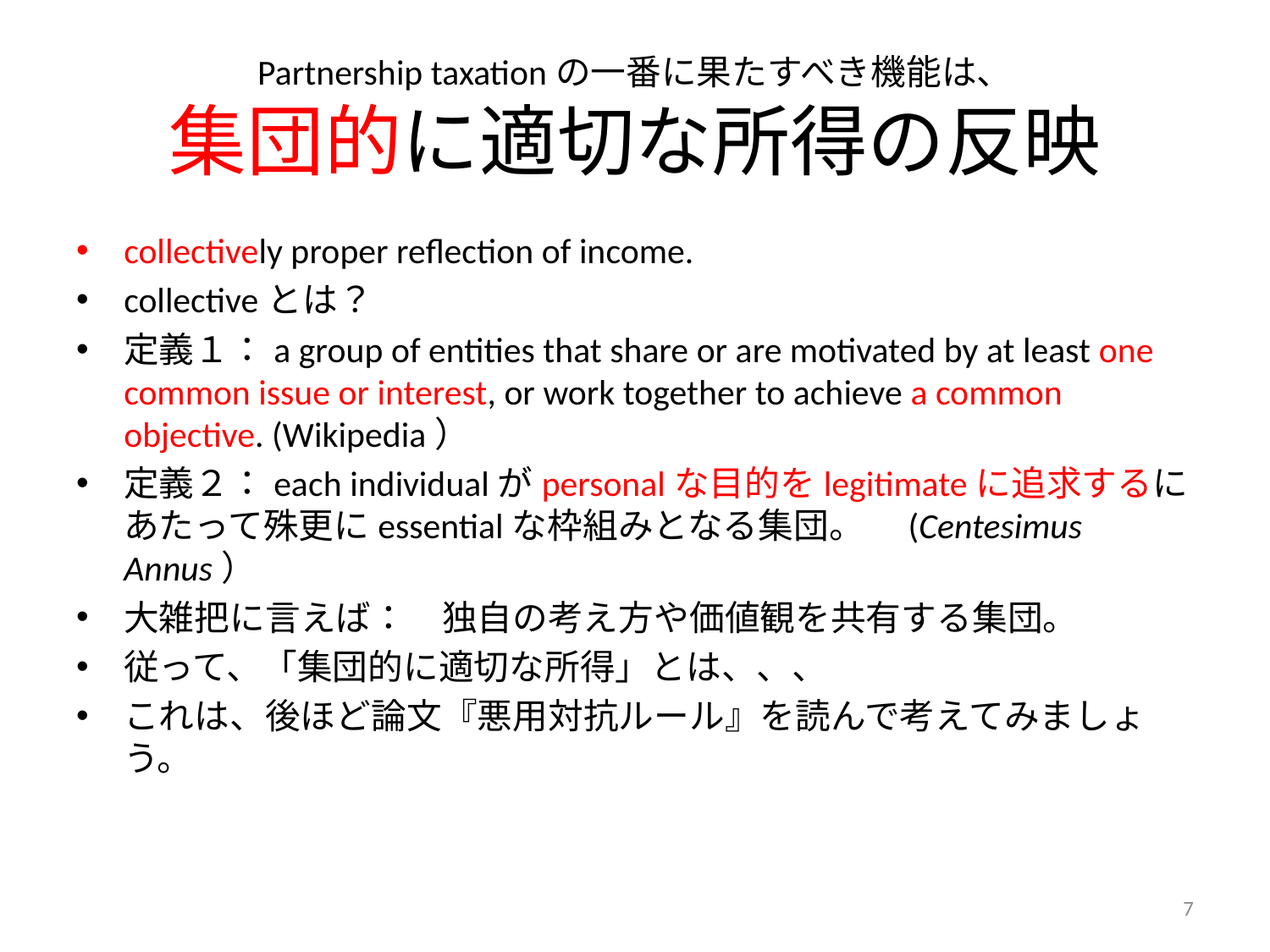

# Partnership taxationの一番に果たすべき機能は、 集団的に適切な所得の反映
collectively proper reflection of income.
collectiveとは？
定義１：a group of entities that share or are motivated by at least one common issue or interest, or work together to achieve a common objective. (Wikipedia）
定義２：each individualがpersonalな目的をlegitimateに追求するにあたって殊更にessentialな枠組みとなる集団。　(Centesimus Annus）
大雑把に言えば：　独自の考え方や価値観を共有する集団。
従って、「集団的に適切な所得」とは、、、
これは、後ほど論文『悪用対抗ルール』を読んで考えてみましょう。
7